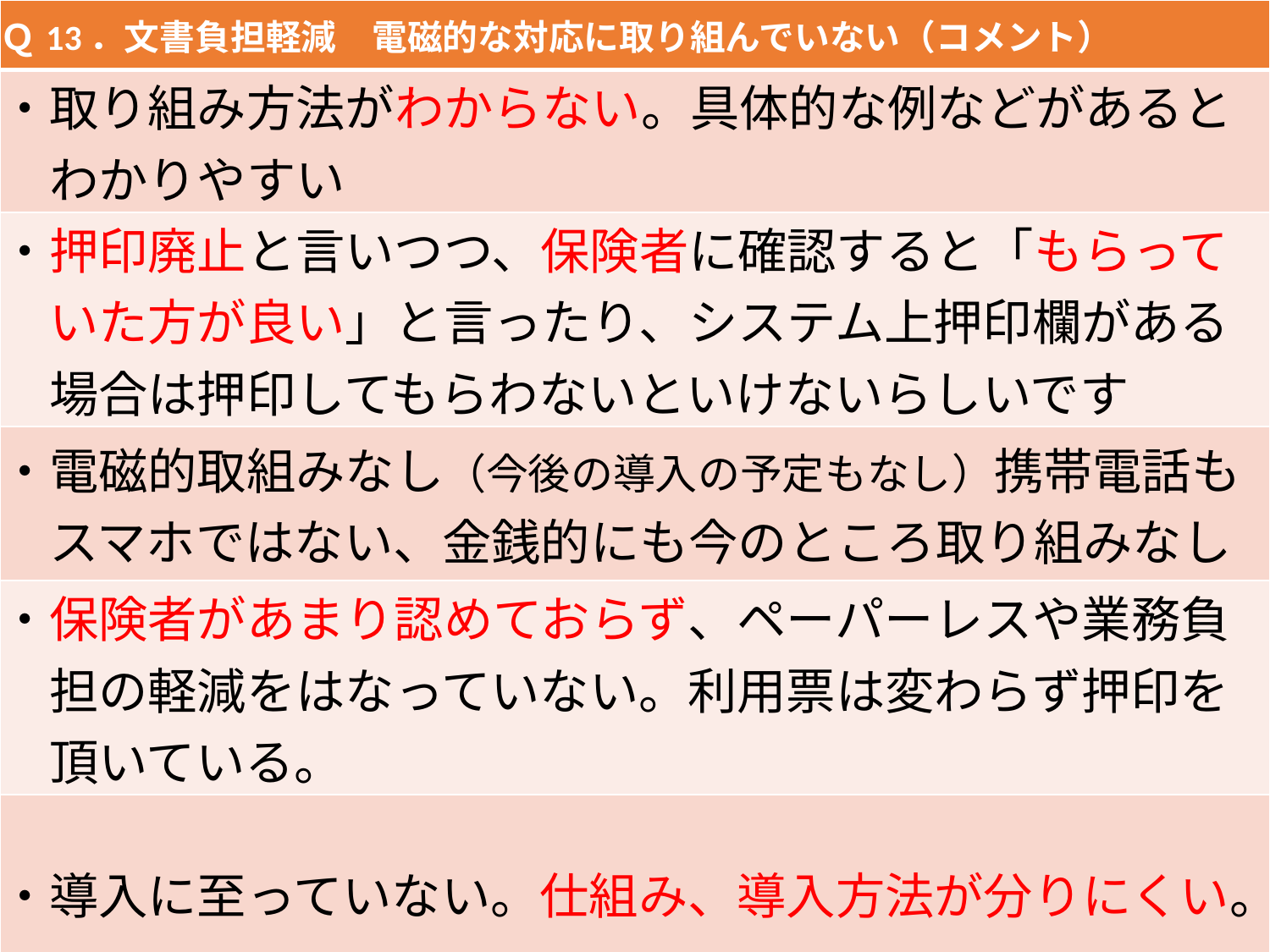

| Ｑ13．文書負担軽減　電磁的な対応に取り組んでいない（コメント） |
| --- |
| ・取り組み方法がわからない。具体的な例などがあると 　わかりやすい |
| ・押印廃止と言いつつ、保険者に確認すると「もらって 　いた方が良い」と言ったり、システム上押印欄がある 　場合は押印してもらわないといけないらしいです |
| ・電磁的取組みなし（今後の導入の予定もなし）携帯電話も 　スマホではない、金銭的にも今のところ取り組みなし |
| ・保険者があまり認めておらず、ペーパーレスや業務負 　担の軽減をはなっていない。利用票は変わらず押印を 　頂いている。 |
| ・導入に至っていない。仕組み、導入方法が分りにくい。 |
25